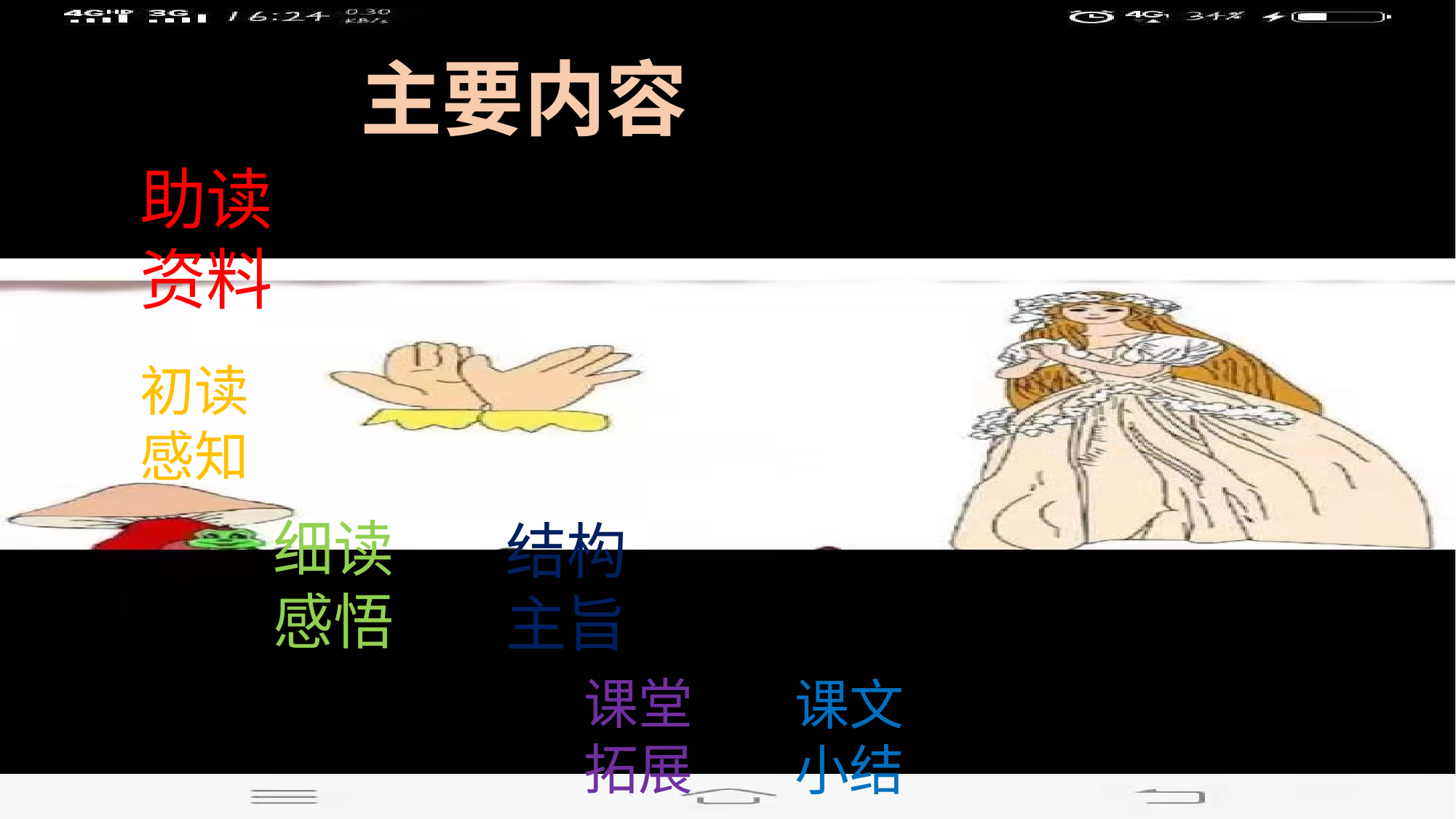

主要内容
助读资料
初读
感知
细读
感悟
结构
主旨
课堂
拓展
课文
小结